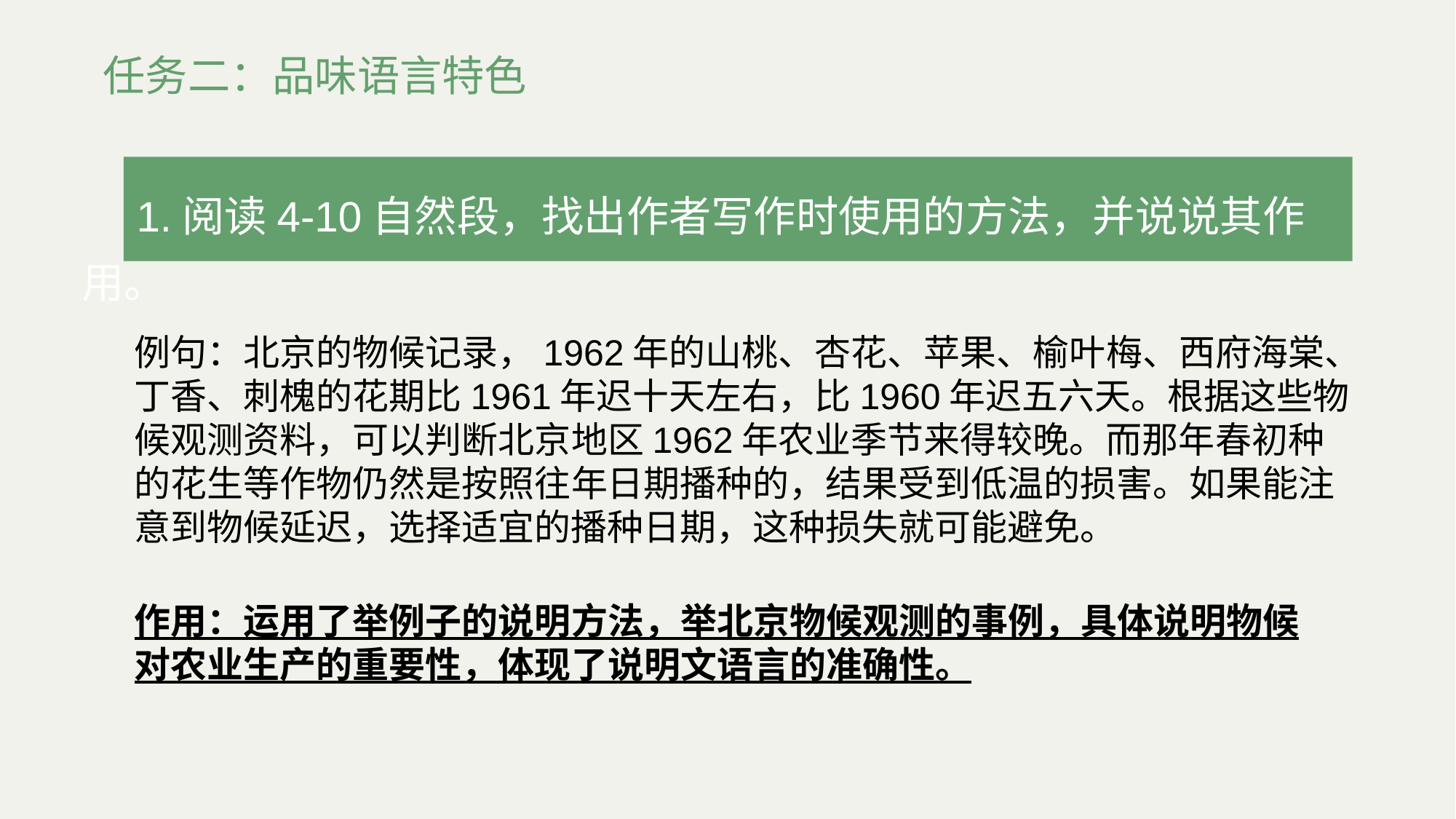

任务二：品味语言特色

1.阅读4-10自然段，找出作者写作时使用的方法，并说说其作用。
例句：北京的物候记录，1962年的山桃、杏花、苹果、榆叶梅、西府海棠、丁香、刺槐的花期比1961年迟十天左右，比1960年迟五六天。根据这些物候观测资料，可以判断北京地区1962年农业季节来得较晚。而那年春初种的花生等作物仍然是按照往年日期播种的，结果受到低温的损害。如果能注意到物候延迟，选择适宜的播种日期，这种损失就可能避免。
作用：运用了举例子的说明方法，举北京物候观测的事例，具体说明物候对农业生产的重要性，体现了说明文语言的准确性。